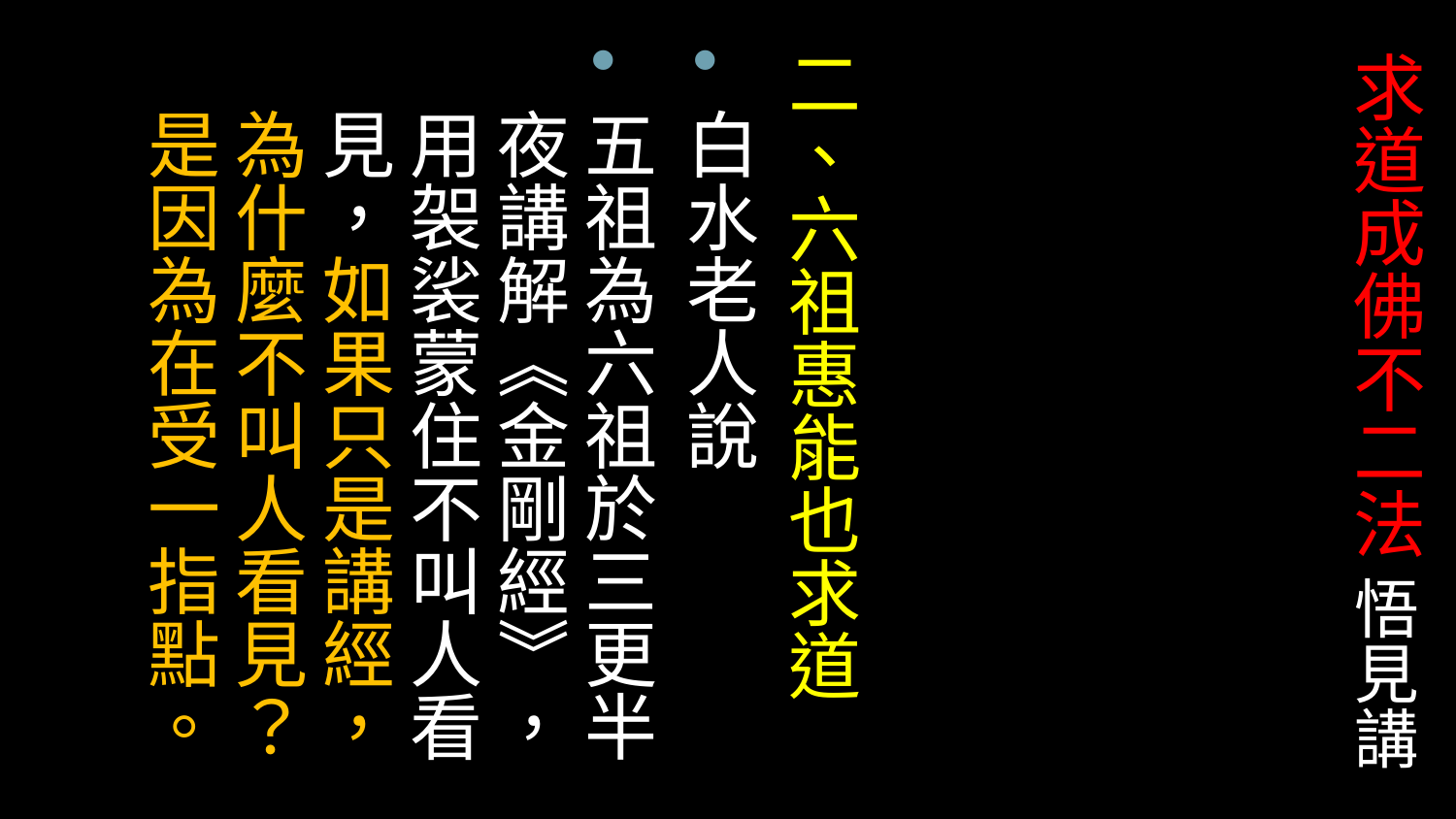

二、六祖惠能也求道
白水老人說
五祖為六祖於三更半夜講解《金剛經》，用袈裟蒙住不叫人看見，如果只是講經，為什麼不叫人看見？是因為在受一指點。

# 求道成佛不二法 悟見講